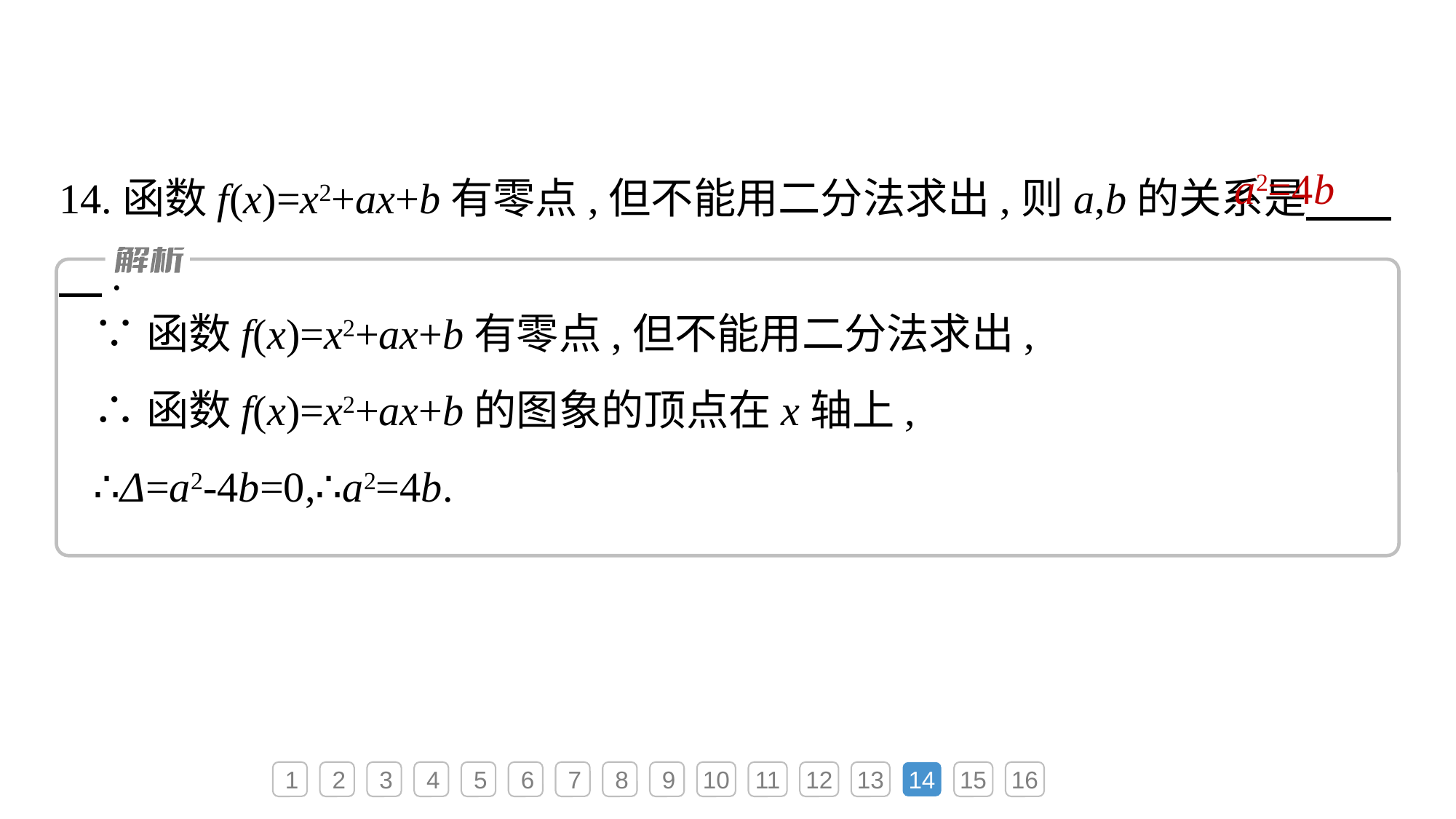

14.函数f(x)=x2+ax+b有零点,但不能用二分法求出,则a,b的关系是　　　.
a2=4b

∵函数f(x)=x2+ax+b有零点,但不能用二分法求出,
∴函数f(x)=x2+ax+b的图象的顶点在x轴上,
∴Δ=a2-4b=0,∴a2=4b.
1
2
3
4
5
6
7
8
9
10
11
12
13
14
15
16